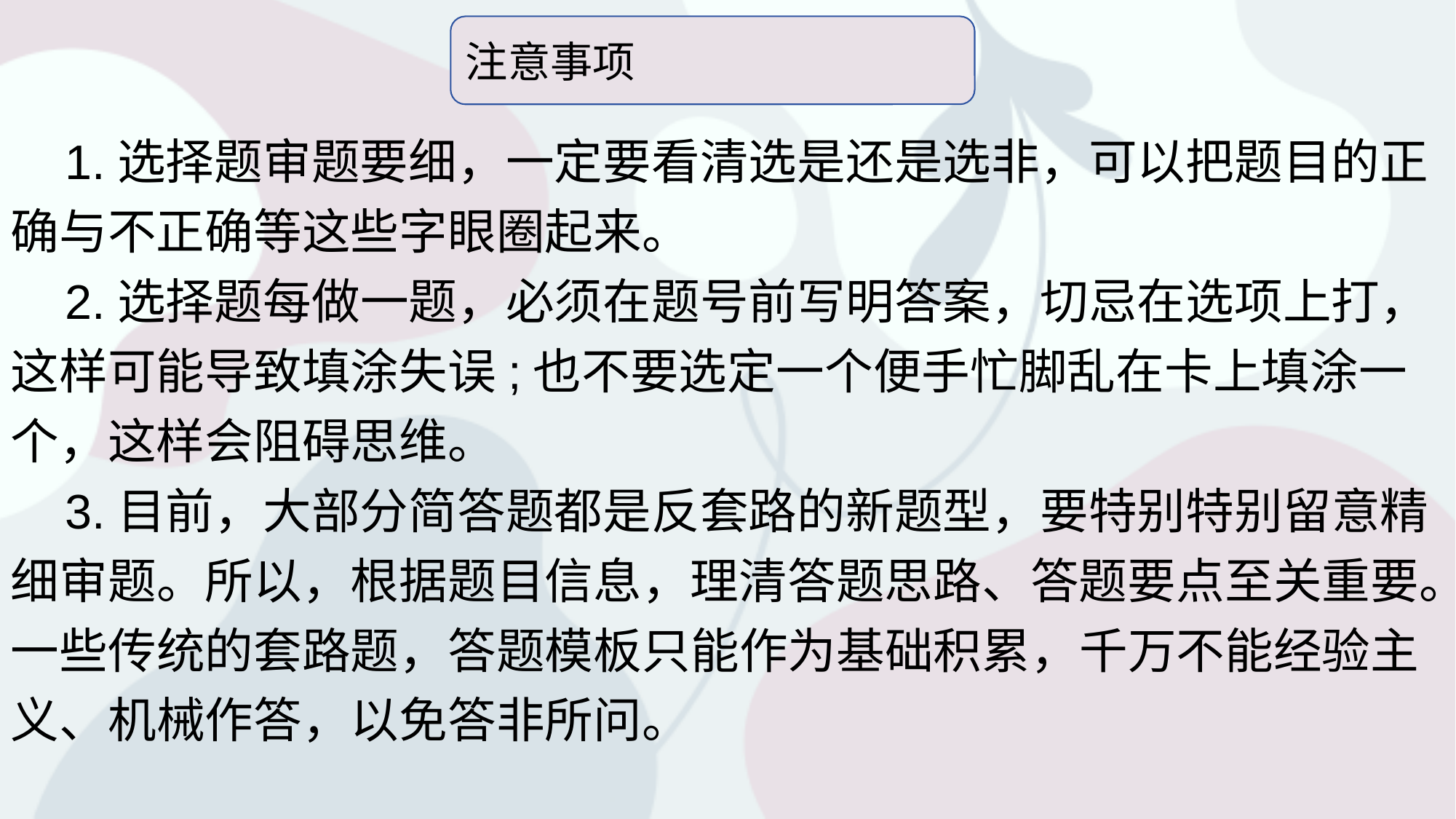

注意事项
1.选择题审题要细，一定要看清选是还是选非，可以把题目的正确与不正确等这些字眼圈起来。
2.选择题每做一题，必须在题号前写明答案，切忌在选项上打，这样可能导致填涂失误;也不要选定一个便手忙脚乱在卡上填涂一个，这样会阻碍思维。
3.目前，大部分简答题都是反套路的新题型，要特别特别留意精细审题。所以，根据题目信息，理清答题思路、答题要点至关重要。一些传统的套路题，答题模板只能作为基础积累，千万不能经验主义、机械作答，以免答非所问。